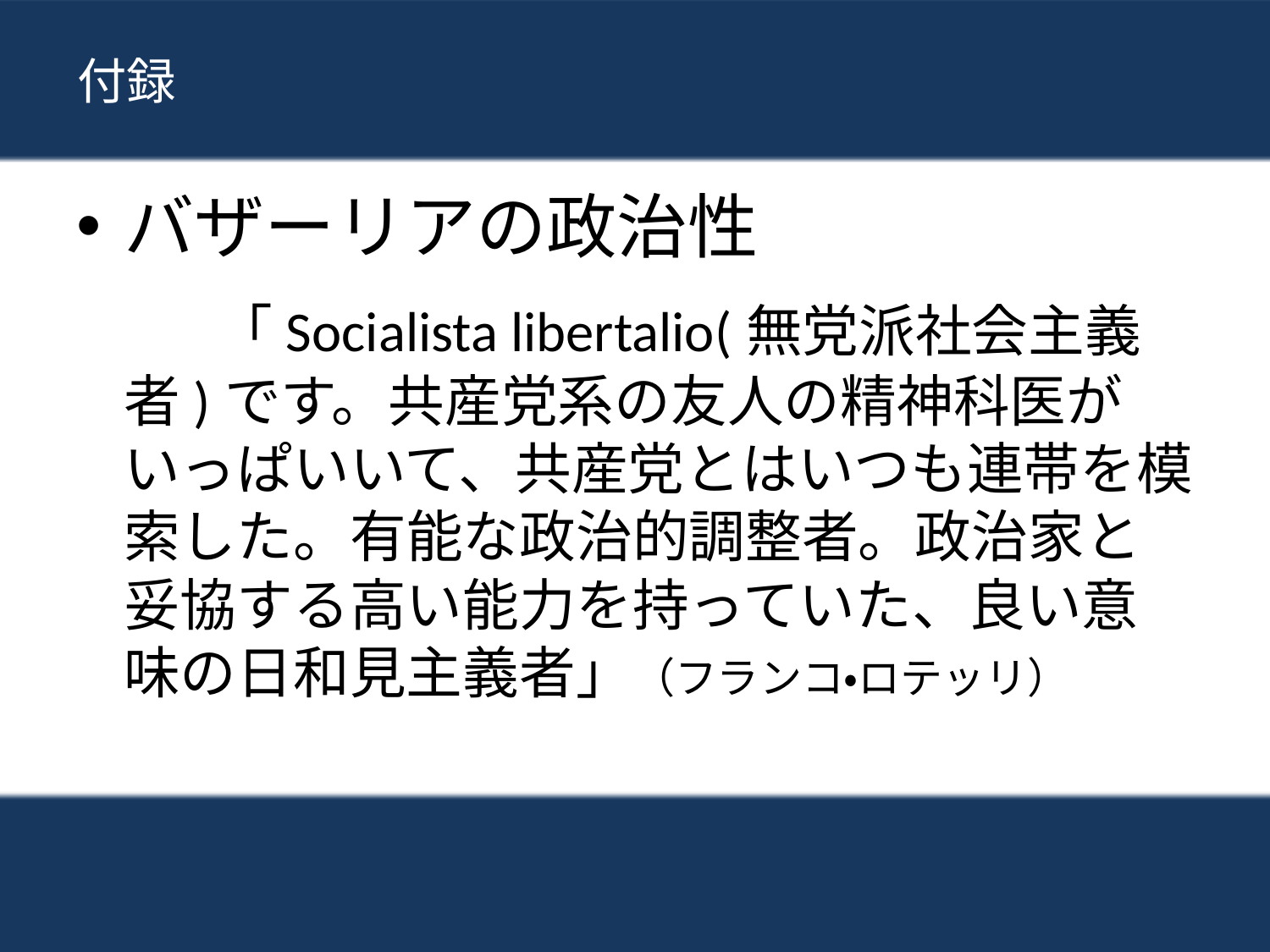

付録
バザーリアの政治性
　　 「Socialista libertalio(無党派社会主義者)です。共産党系の友人の精神科医がいっぱいいて、共産党とはいつも連帯を模索した。有能な政治的調整者。政治家と妥協する高い能力を持っていた、良い意味の日和見主義者」（フランコ・ロテッリ）